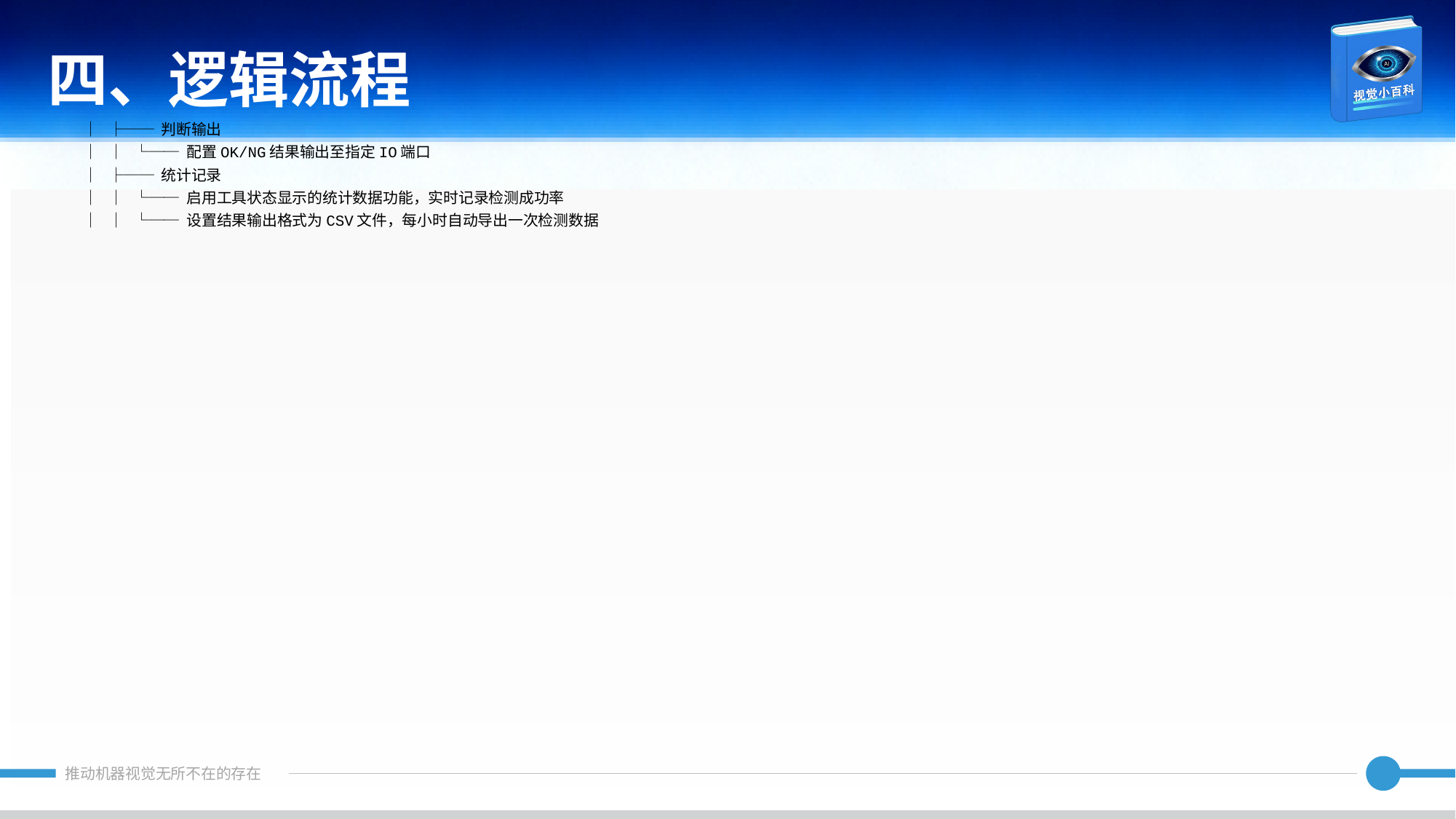

四、逻辑流程

│   ├── 判断输出
│   │   └── 配置OK/NG结果输出至指定IO端口
│   ├── 统计记录
│   │   └── 启用工具状态显示的统计数据功能，实时记录检测成功率
│   │   └── 设置结果输出格式为CSV文件，每小时自动导出一次检测数据
9